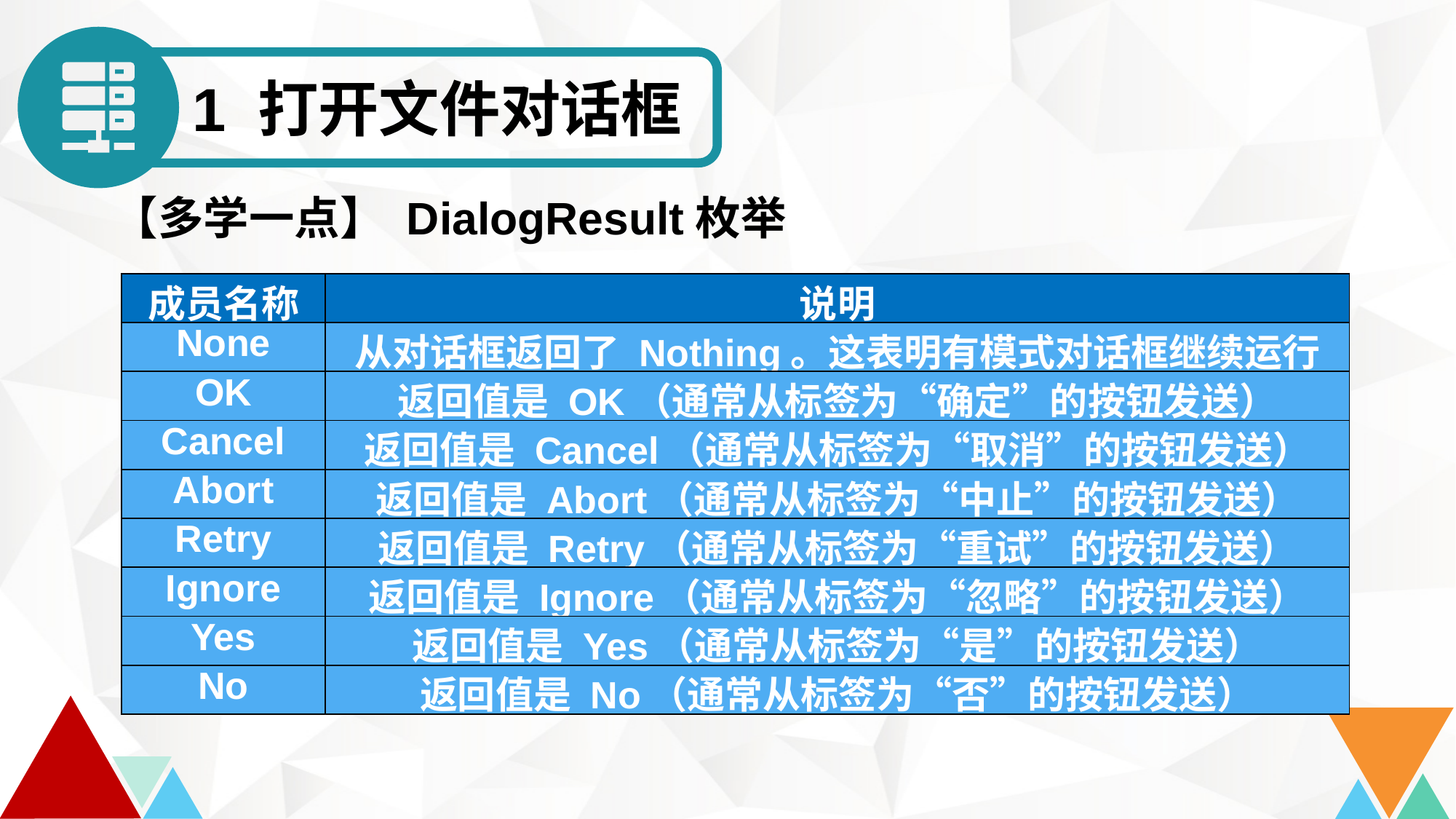

1 打开文件对话框
【多学一点】 DialogResult枚举
| 成员名称 | 说明 |
| --- | --- |
| None | 从对话框返回了 Nothing。这表明有模式对话框继续运行 |
| OK | 返回值是 OK（通常从标签为“确定”的按钮发送） |
| Cancel | 返回值是 Cancel（通常从标签为“取消”的按钮发送） |
| Abort | 返回值是 Abort（通常从标签为“中止”的按钮发送） |
| Retry | 返回值是 Retry（通常从标签为“重试”的按钮发送） |
| Ignore | 返回值是 Ignore（通常从标签为“忽略”的按钮发送） |
| Yes | 返回值是 Yes（通常从标签为“是”的按钮发送） |
| No | 返回值是 No（通常从标签为“否”的按钮发送） |